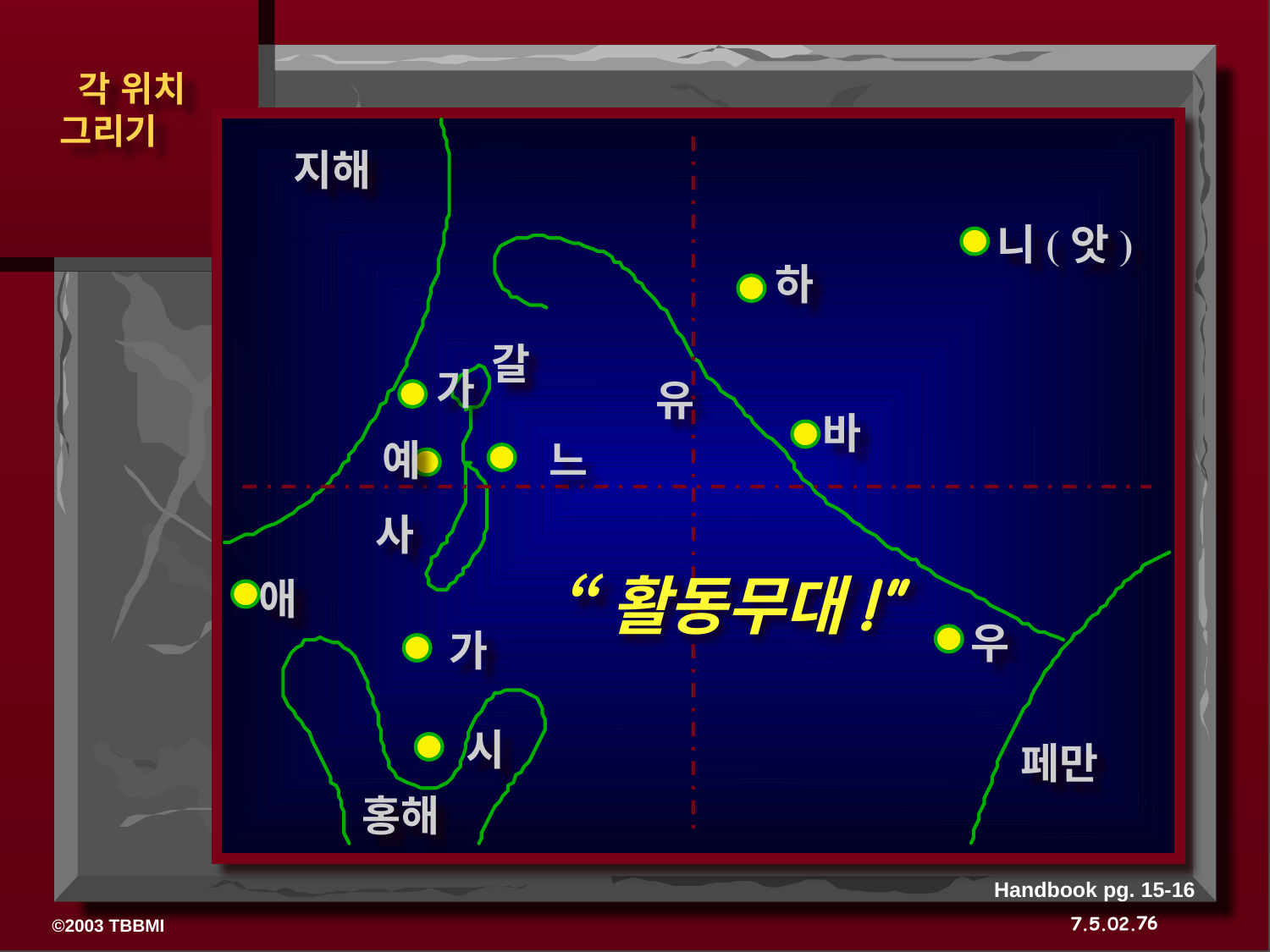

지해

니(앗)

하

갈
가

유

바

예
느

“활동무대!”

사

애

우
가

시
페만

홍해

Handbook pg. 15-16
76